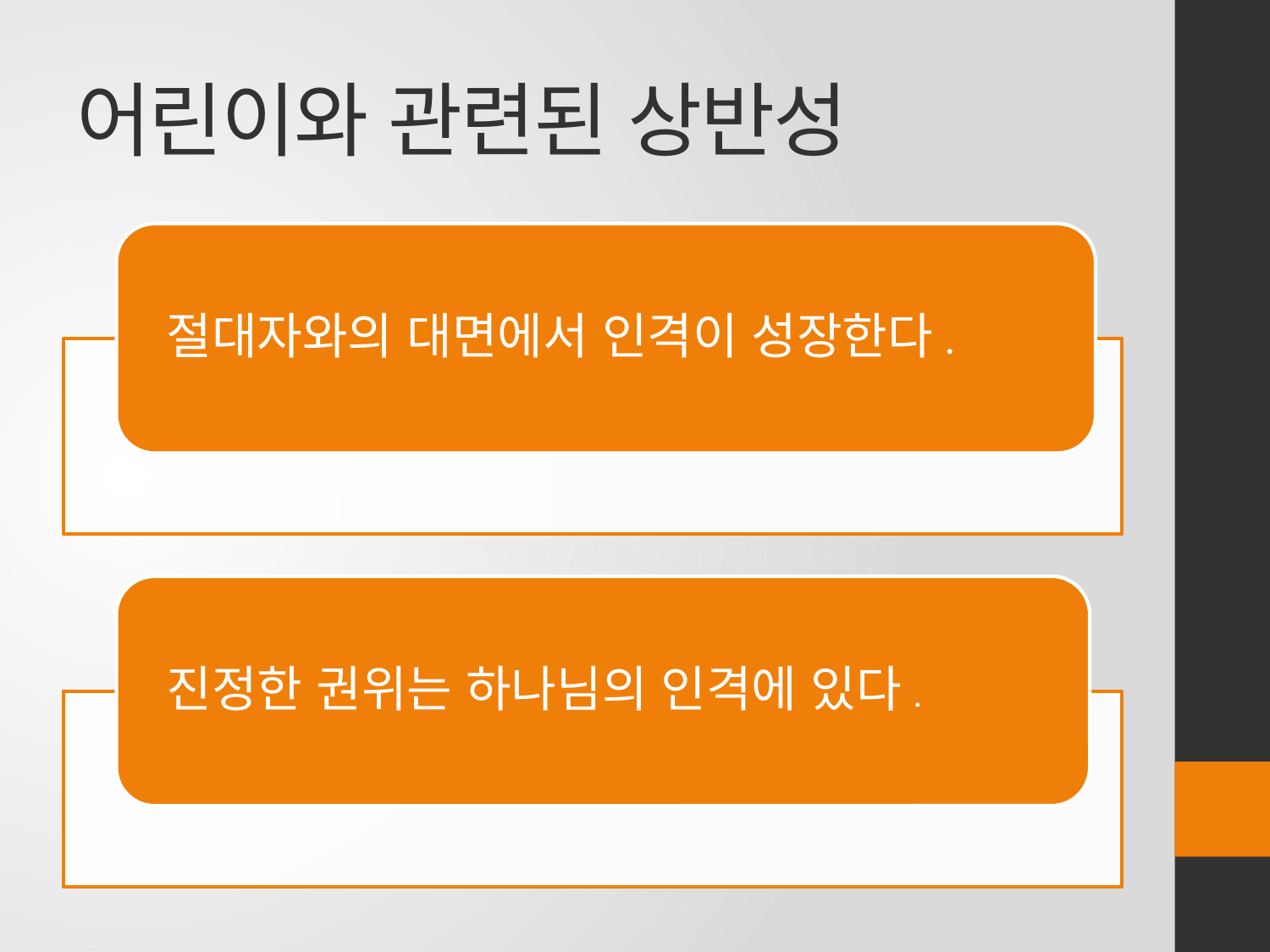

# 어린이와 관련된 상반성
절대자와의 대면에서 인격이 성장한다.
진정한 권위는 하나님의 인격에 있다.